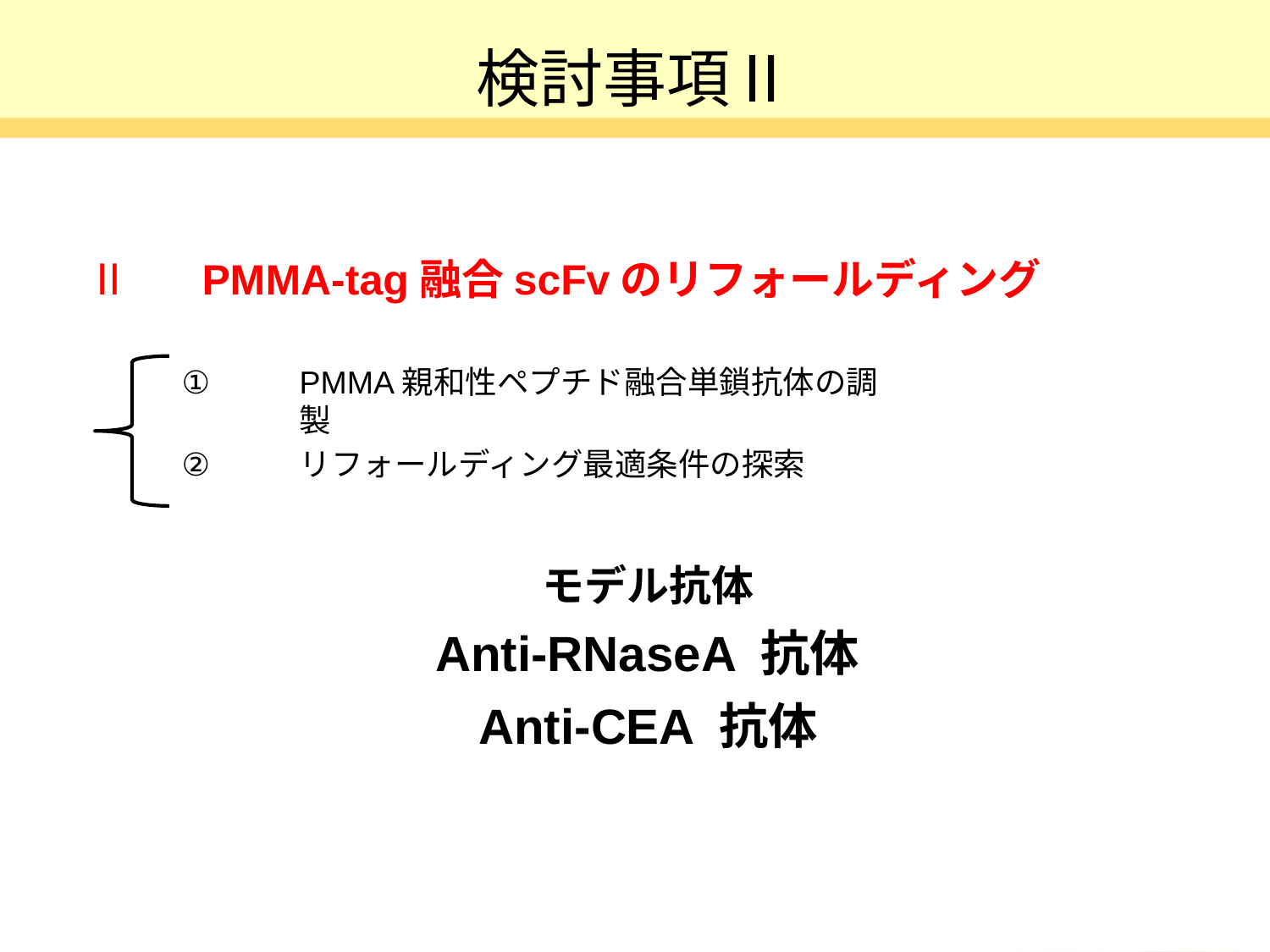

# 検討事項Ⅱ
Ⅱ　 PMMA-tag融合scFvのリフォールディング

①
PMMA親和性ペプチド融合単鎖抗体の調製
②
リフォールディング最適条件の探索
モデル抗体
Anti-RNaseA 抗体
Anti-CEA 抗体